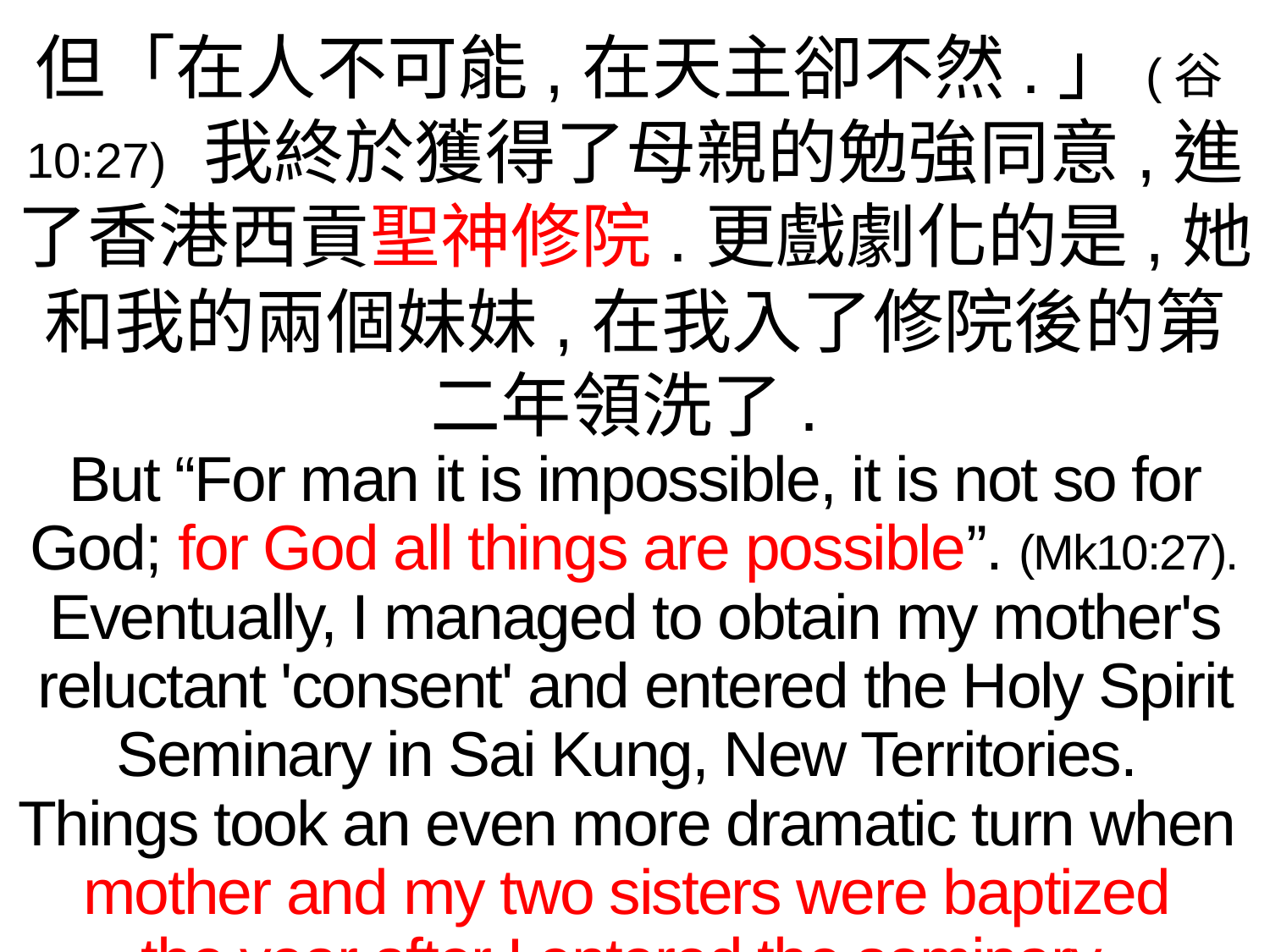

但「在人不可能,在天主卻不然.」(谷10:27) 我終於獲得了母親的勉強同意,進了香港西貢聖神修院.更戲劇化的是,她和我的兩個妹妹,在我入了修院後的第二年領洗了.
But “For man it is impossible, it is not so for God; for God all things are possible”. (Mk10:27). Eventually, I managed to obtain my mother's reluctant 'consent' and entered the Holy Spirit Seminary in Sai Kung, New Territories.
Things took an even more dramatic turn when
mother and my two sisters were baptized
the year after I entered the seminary.